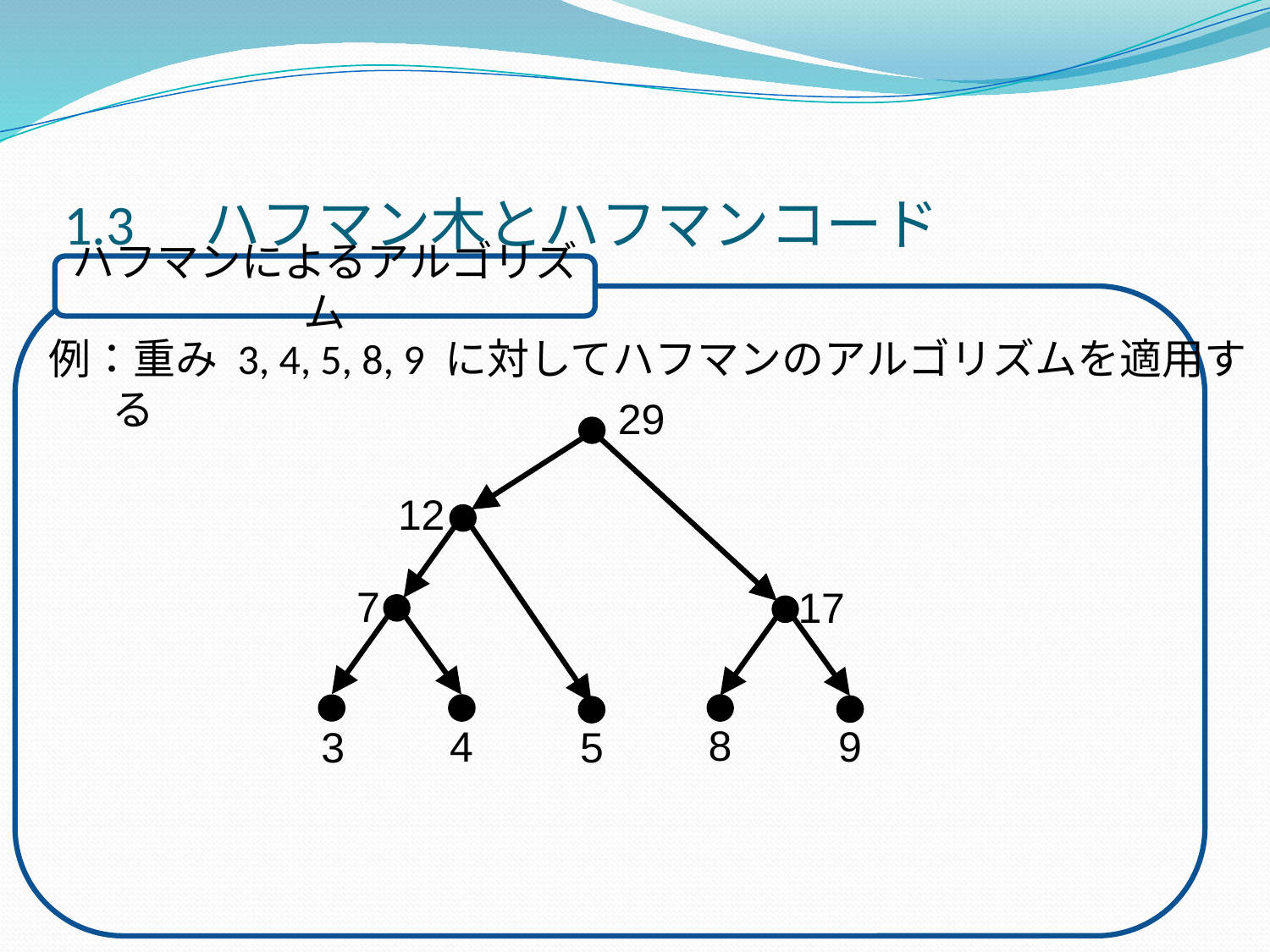

# 1.3　ハフマン木とハフマンコード
ハフマンによるアルゴリズム

例：重み 3, 4, 5, 8, 9 に対してハフマンのアルゴリズムを適用する

29

12

7
17

8
4
9
5
3